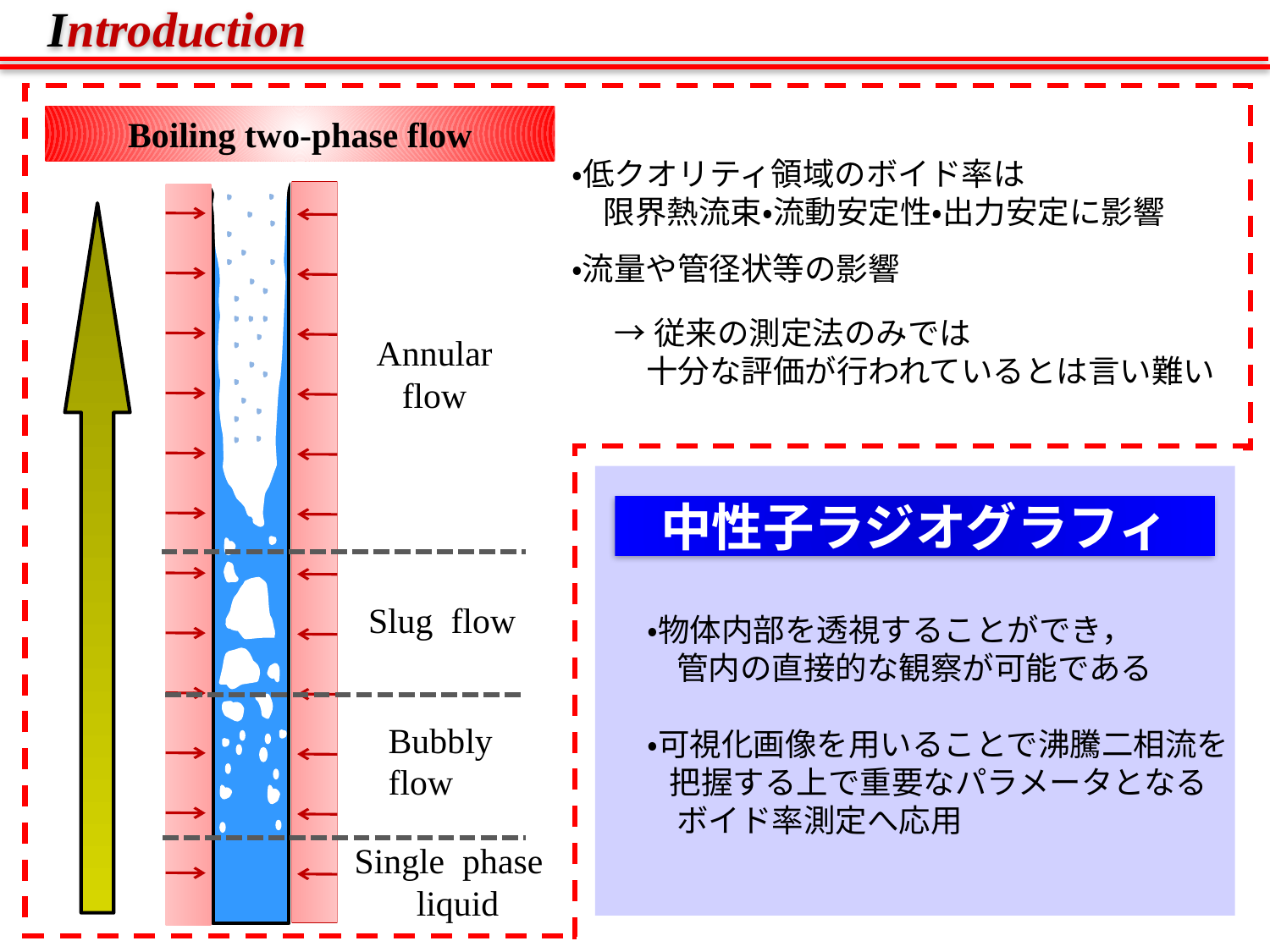

Introduction

Boiling two-phase flow
・低クオリティ領域のボイド率は
　限界熱流束・流動安定性・出力安定に影響

・流量や管径状等の影響

→従来の測定法のみでは
　十分な評価が行われているとは言い難い

Annular
flow

中性子ラジオグラフィ

Slug  flow
・物体内部を透視することができ，
   管内の直接的な観察が可能である

・可視化画像を用いることで沸騰二相流を
  把握する上で重要なパラメータとなる
   ボイド率測定へ応用

Bubbly
flow

Single  phase
liquid